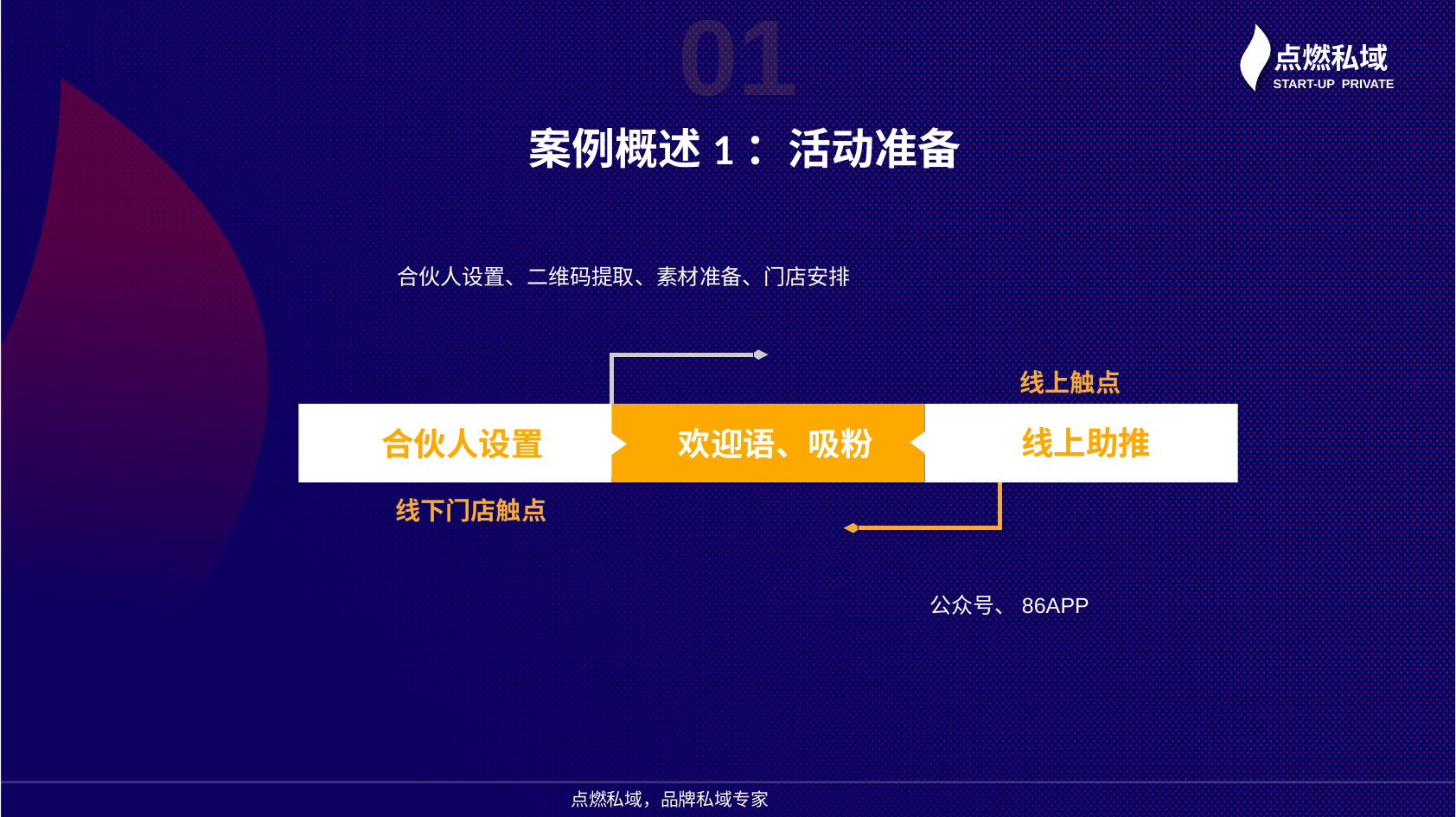

01
案例概述1：活动准备
合伙人设置、二维码提取、素材准备、门店安排
合伙人设置
欢迎语、吸粉
线下门店触点

线上触点
公众号、86APP
线上助推
点燃私域，品牌私域专家